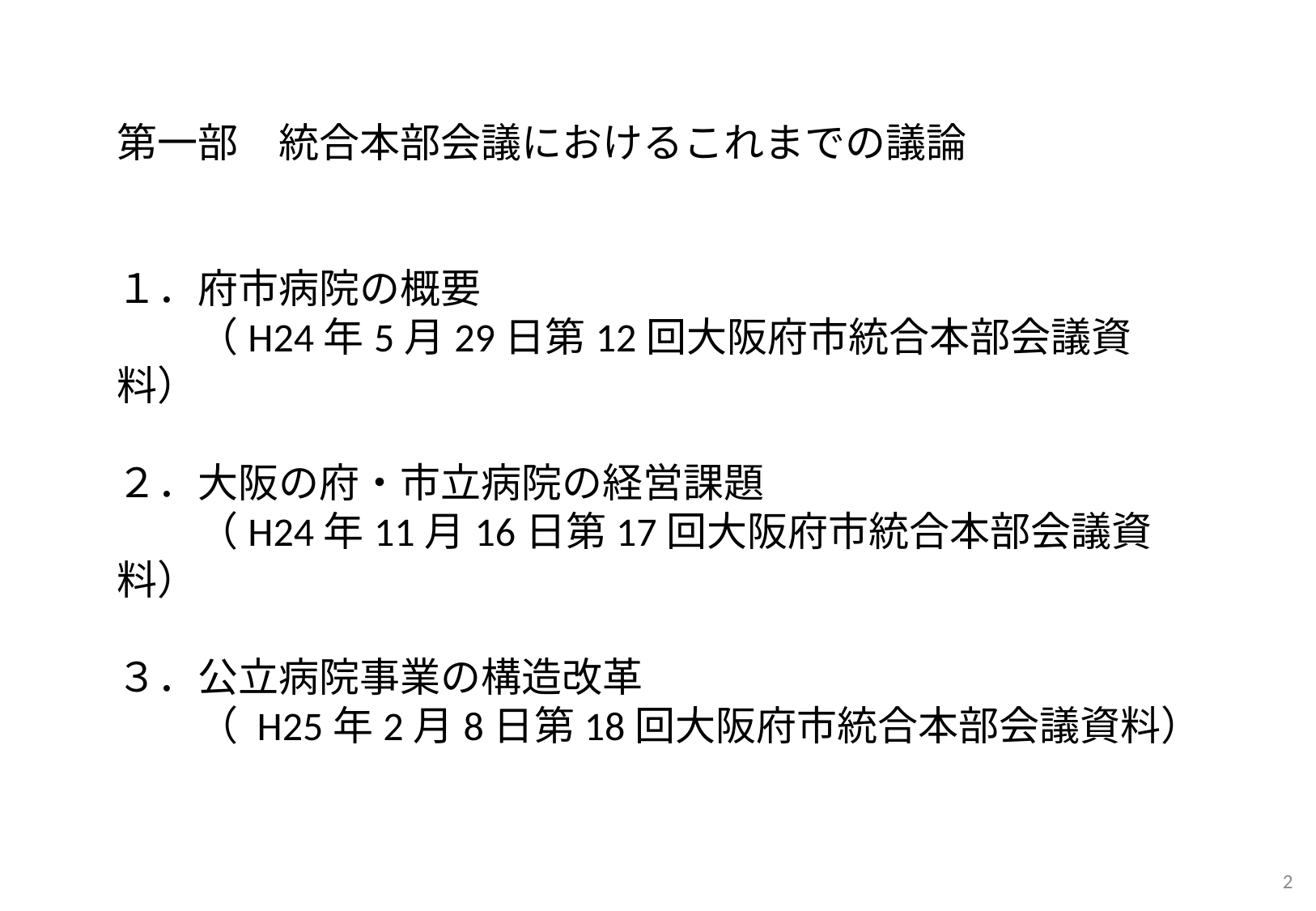

第一部　統合本部会議におけるこれまでの議論

１．府市病院の概要
　　（H24年5月29日第12回大阪府市統合本部会議資料）

２．大阪の府・市立病院の経営課題
　　（H24年11月16日第17回大阪府市統合本部会議資料）

３．公立病院事業の構造改革
　　（ H25年2月8日第18回大阪府市統合本部会議資料）
2